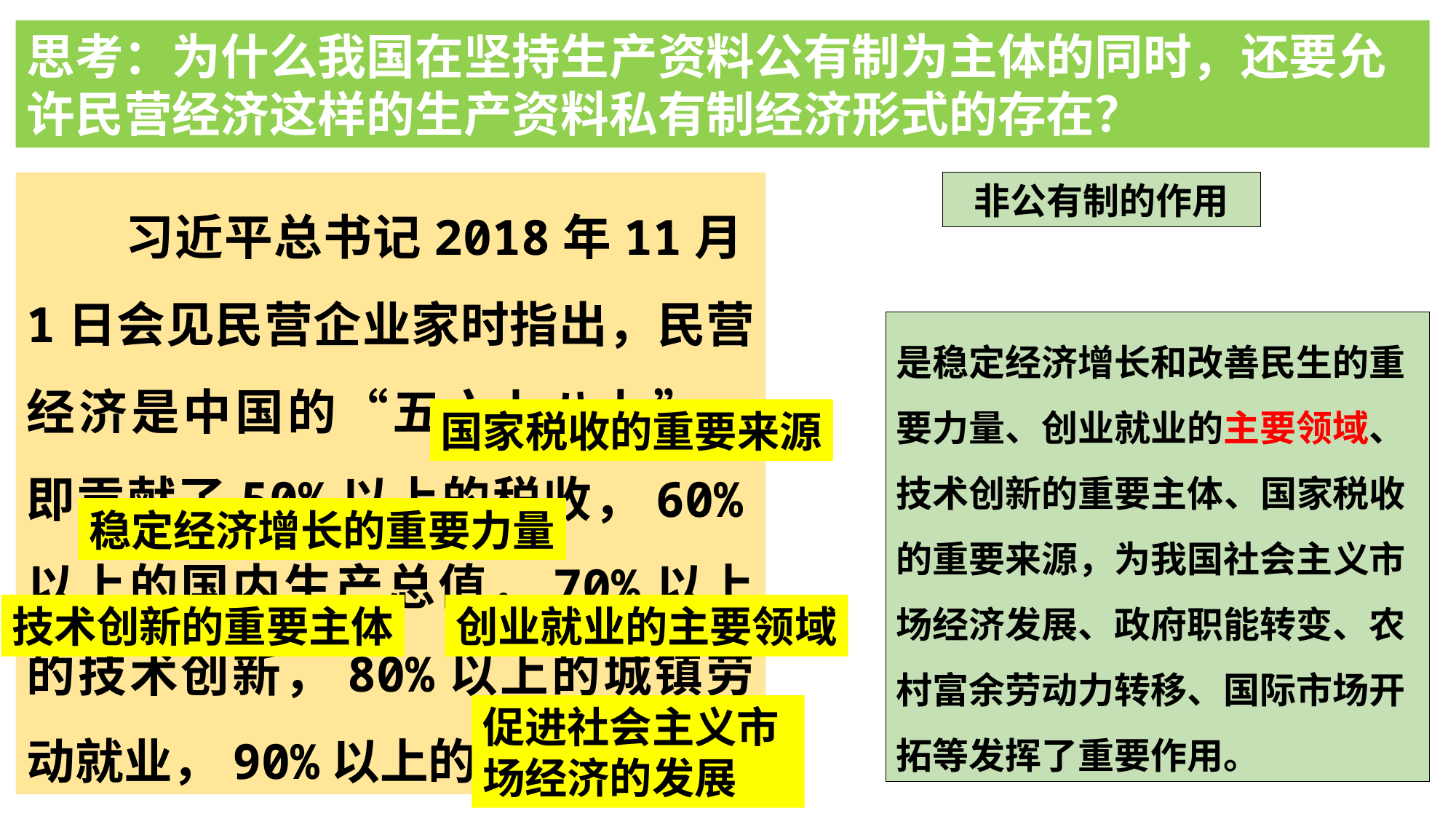

思考：为什么我国在坚持生产资料公有制为主体的同时，还要允许民营经济这样的生产资料私有制经济形式的存在？

　　习近平总书记2018年11月1日会见民营企业家时指出，民营经济是中国的“五六七八九”，即贡献了50%以上的税收，60%以上的国内生产总值，70%以上的技术创新，80%以上的城镇劳动就业，90%以上的企业数量。
非公有制的作用

是稳定经济增长和改善民生的重要力量、创业就业的主要领域、技术创新的重要主体、国家税收的重要来源，为我国社会主义市场经济发展、政府职能转变、农村富余劳动力转移、国际市场开拓等发挥了重要作用。
国家税收的重要来源
稳定经济增长的重要力量
技术创新的重要主体
创业就业的主要领域
促进社会主义市场经济的发展